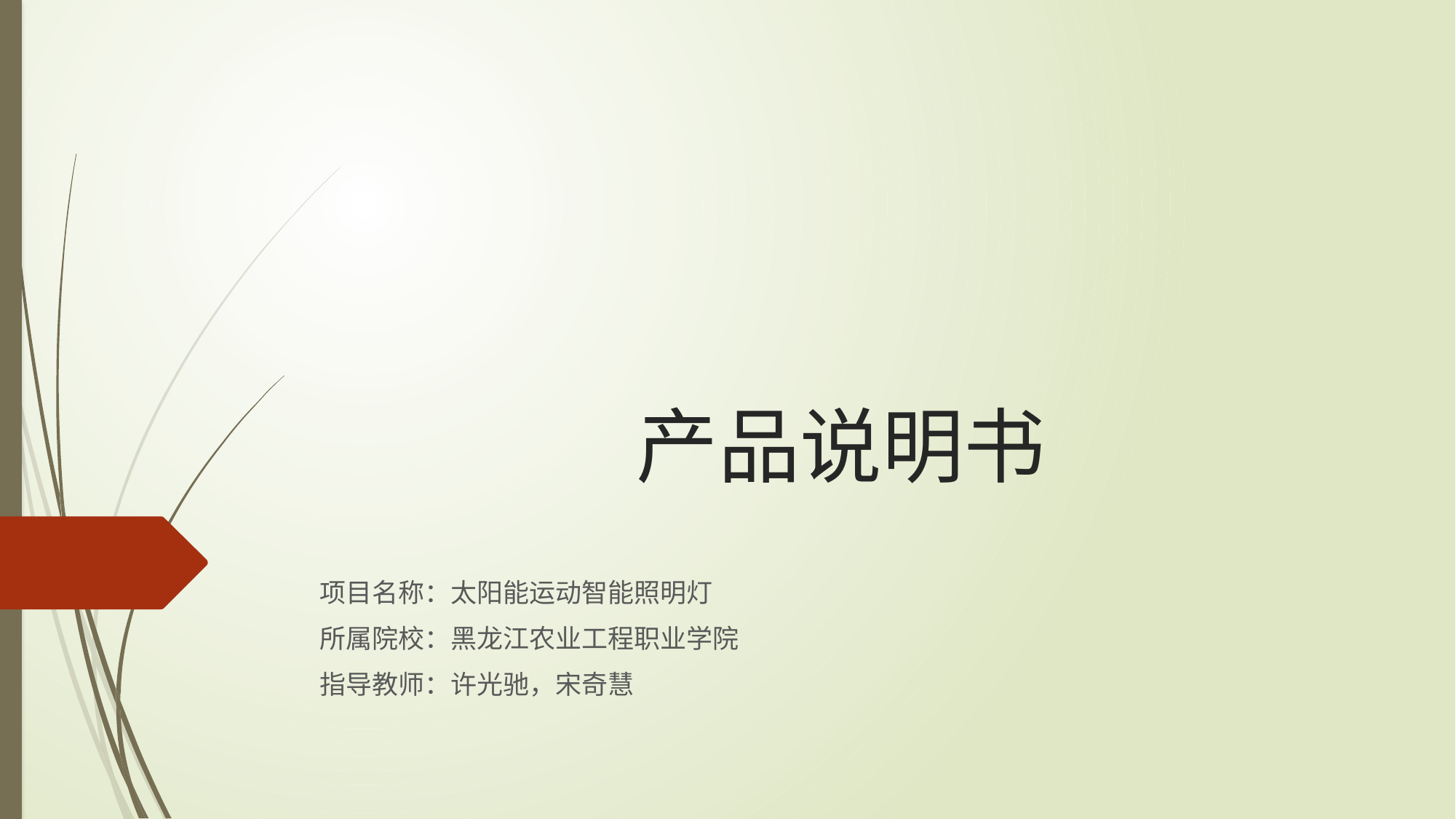

# 产品说明书
项目名称：太阳能运动智能照明灯
所属院校：黑龙江农业工程职业学院
指导教师：许光驰，宋奇慧